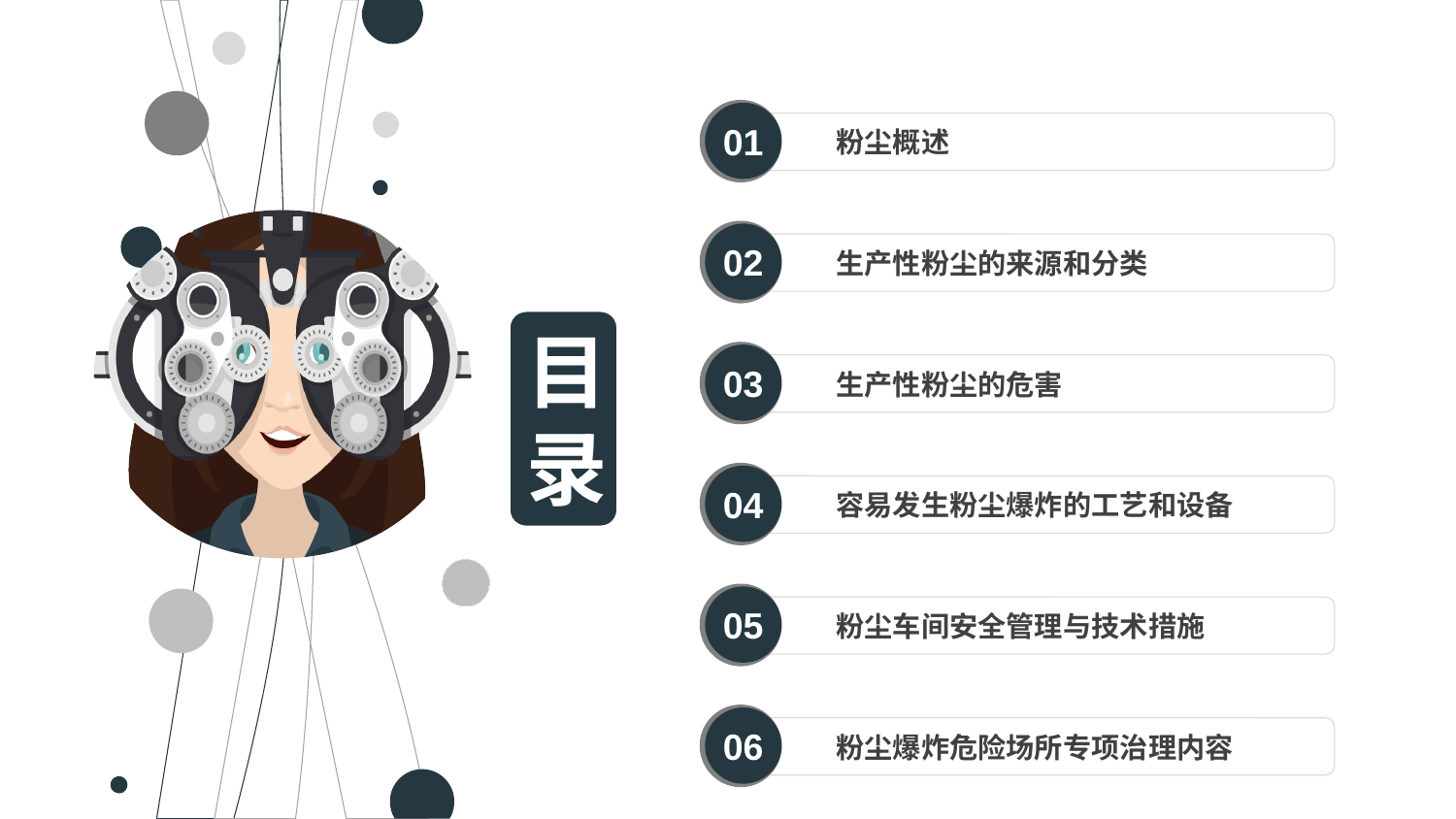

01

粉尘概述

02

生产性粉尘的来源和分类

03

生产性粉尘的危害

04

容易发生粉尘爆炸的工艺和设备

05

粉尘车间安全管理与技术措施

06

粉尘爆炸危险场所专项治理内容